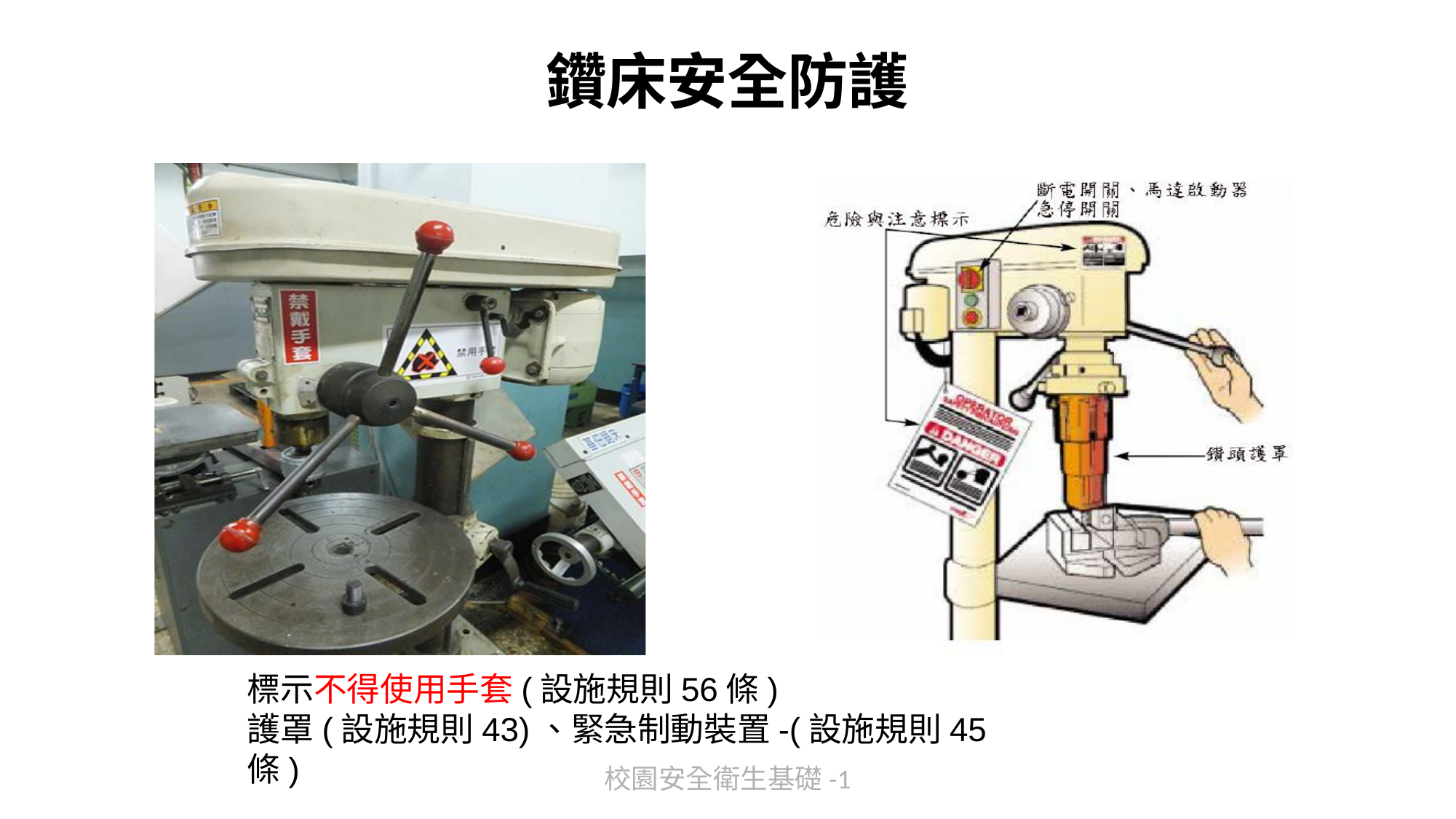

# 鑽床安全防護

標示不得使用手套(設施規則56條)
護罩(設施規則43)、緊急制動裝置-(設施規則45條)
校園安全衛生基礎-1
181